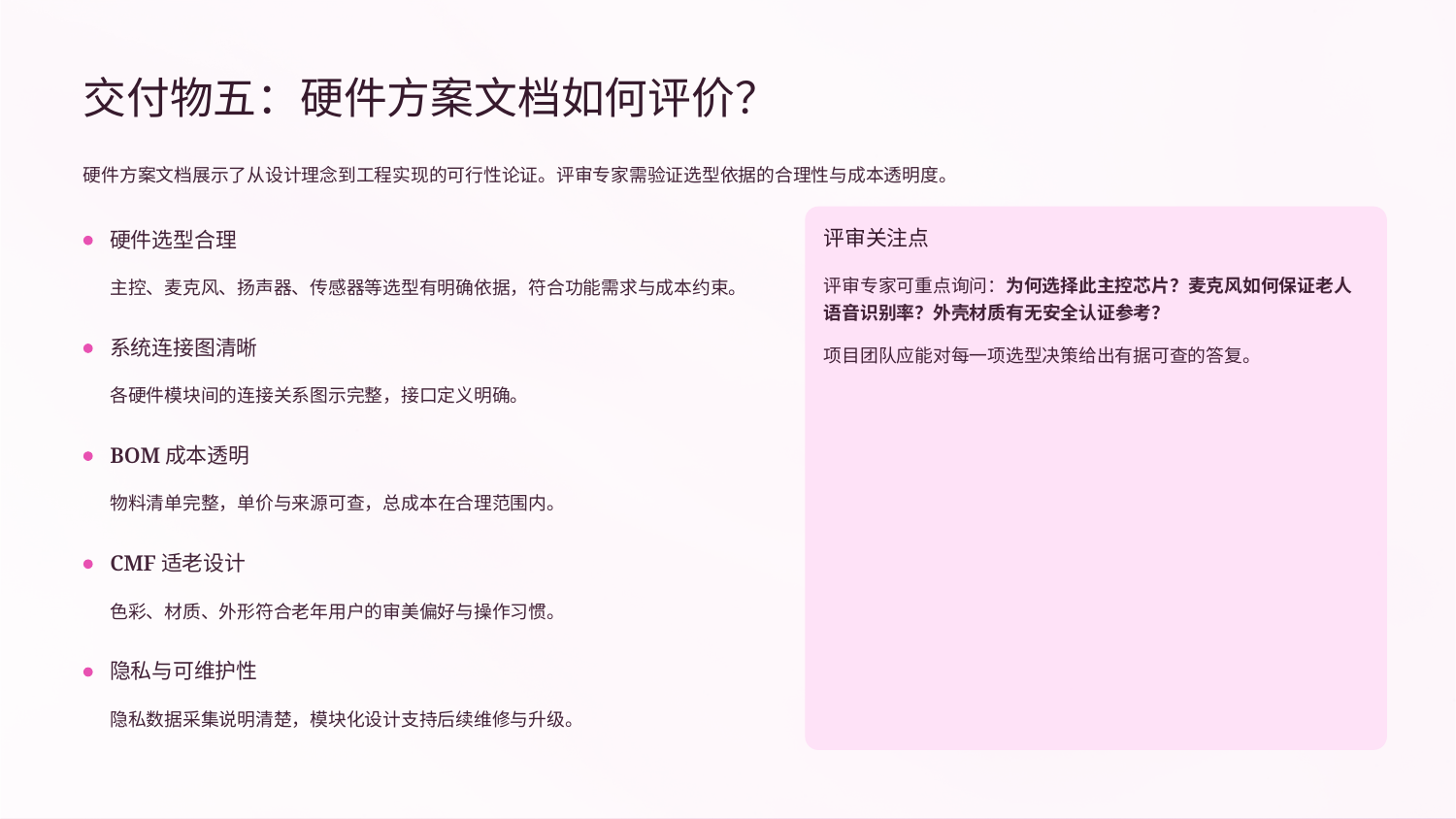

交付物五：硬件方案文档如何评价？
硬件方案文档展示了从设计理念到工程实现的可行性论证。评审专家需验证选型依据的合理性与成本透明度。

评审关注点
硬件选型合理

评审专家可重点询问：为何选择此主控芯片？麦克风如何保证老人语音识别率？外壳材质有无安全认证参考？
项目团队应能对每一项选型决策给出有据可查的答复。
主控、麦克风、扬声器、传感器等选型有明确依据，符合功能需求与成本约束。
系统连接图清晰

各硬件模块间的连接关系图示完整，接口定义明确。
BOM成本透明

物料清单完整，单价与来源可查，总成本在合理范围内。
CMF适老设计

色彩、材质、外形符合老年用户的审美偏好与操作习惯。
隐私与可维护性

隐私数据采集说明清楚，模块化设计支持后续维修与升级。